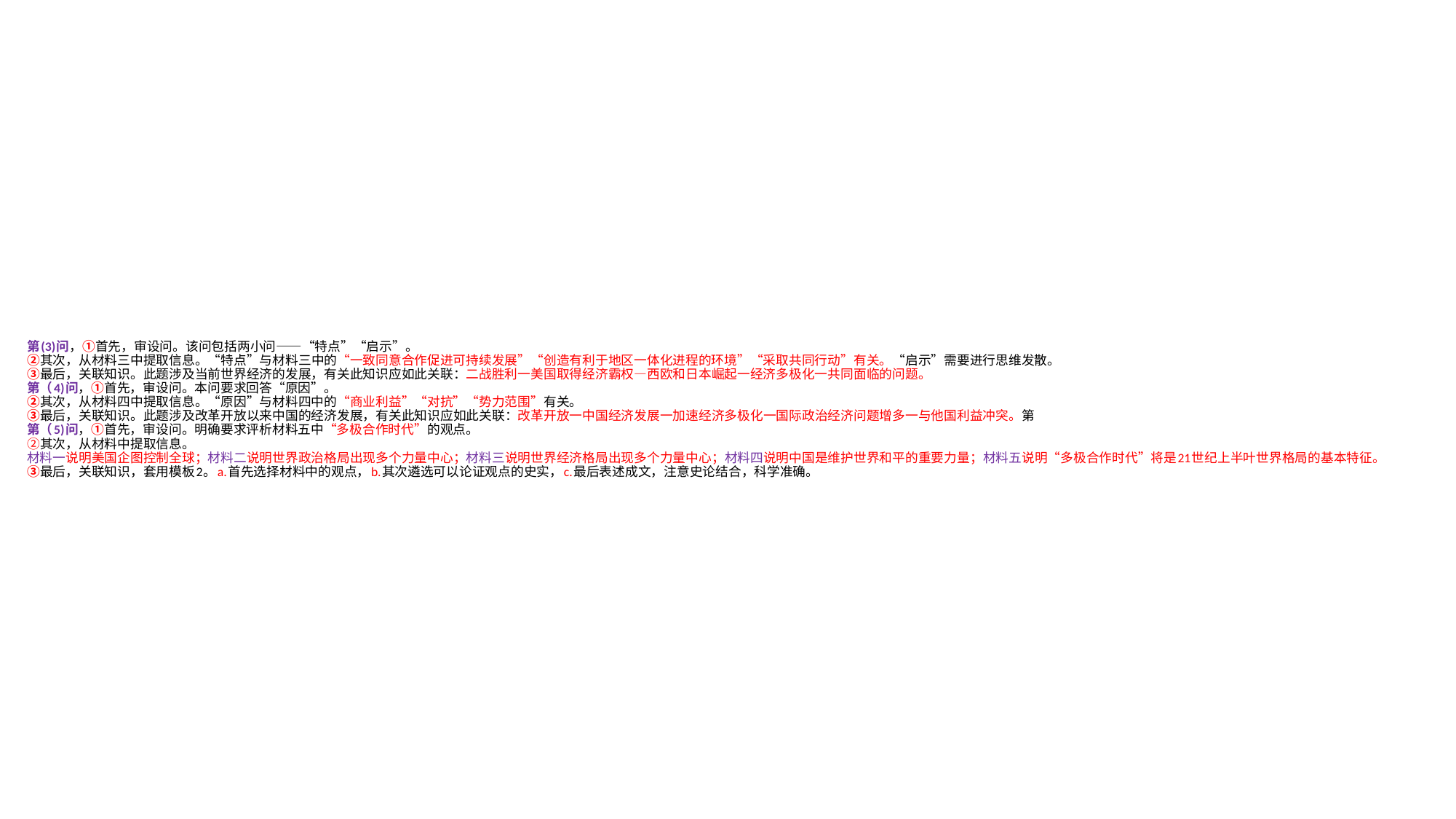

# 第(3)问，①首先，审设问。该问包括两小问——“特点”“启示”。 ②其次，从材料三中提取信息。“特点”与材料三中的“一致同意合作促进可持续发展”“创造有利于地区一体化进程的环境”“采取共同行动”有关。“启示”需要进行思维发散。 ③最后，关联知识。此题涉及当前世界经济的发展，有关此知识应如此关联：二战胜利一美国取得经济霸权—西欧和日本崛起一经济多极化一共同面临的问题。 第（4)问，①首先，审设问。本问要求回答“原因”。 ②其次，从材料四中提取信息。“原因”与材料四中的“商业利益”“对抗”“势力范围”有关。 ③最后，关联知识。此题涉及改革开放以来中国的经济发展，有关此知识应如此关联：改革开放一中国经济发展一加速经济多极化一国际政治经济问题增多一与他国利益冲突。第 第（5)问，①首先，审设问。明确要求评析材料五中“多极合作时代”的观点。 ②其次，从材料中提取信息。 材料一说明美国企图控制全球；材料二说明世界政治格局出现多个力量中心；材料三说明世界经济格局出现多个力量中心；材料四说明中国是维护世界和平的重要力量；材料五说明“多极合作时代”将是21世纪上半叶世界格局的基本特征。 ③最后，关联知识，套用模板2。a.首先选择材料中的观点，b.其次遴选可以论证观点的史实，c.最后表述成文，注意史论结合，科学准确。